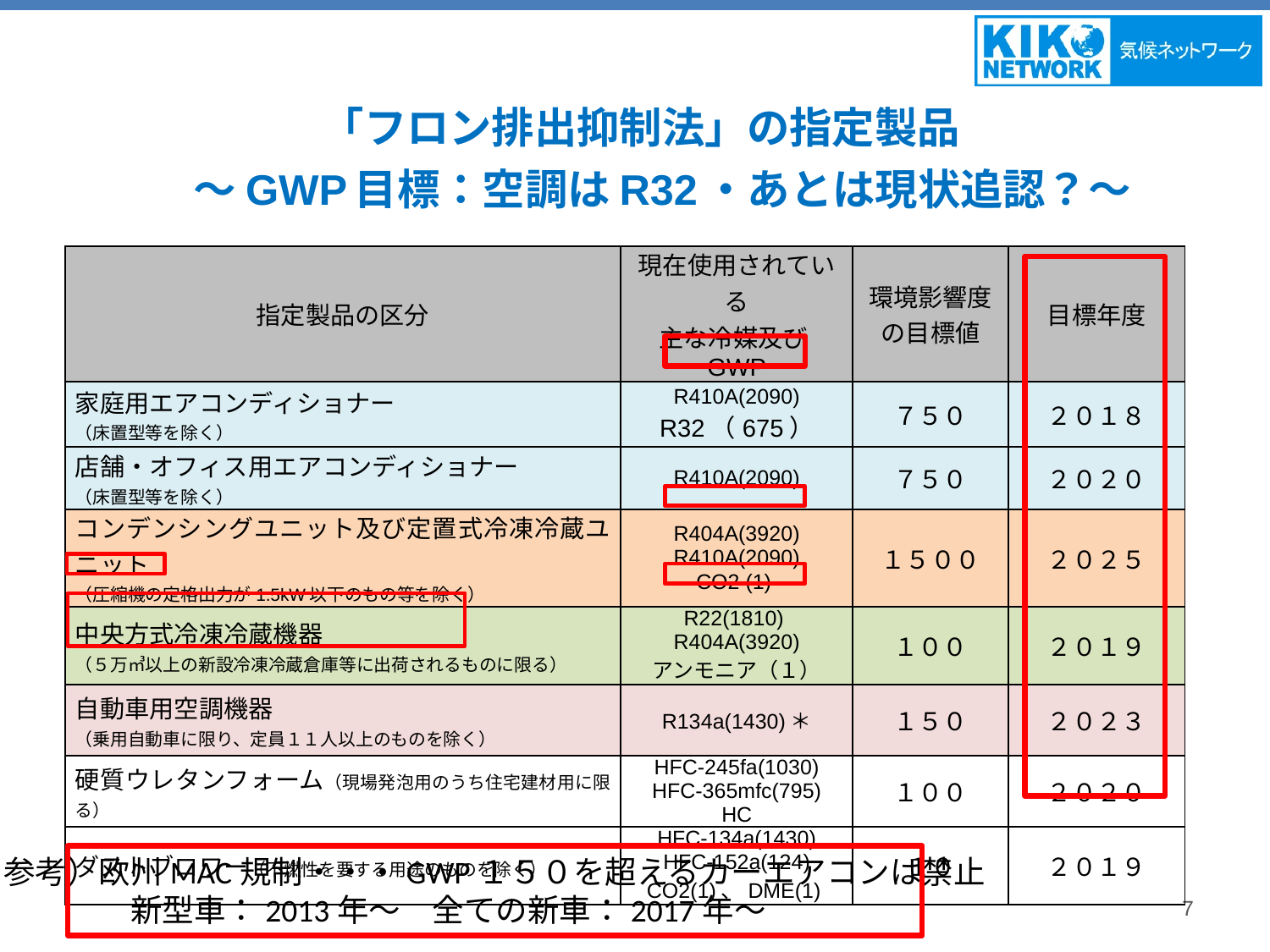

「フロン排出抑制法」の指定製品
　～GWP目標：空調はR32・あとは現状追認？～
| 指定製品の区分 | 現在使用されている 主な冷媒及びGWP | 環境影響度 の目標値 | 目標年度 |
| --- | --- | --- | --- |
| 家庭用エアコンディショナー （床置型等を除く） | R410A(2090) R32（675） | ７５０ | ２０１８ |
| 店舗・オフィス用エアコンディショナー （床置型等を除く） | R410A(2090) | ７５０ | ２０２０ |
| コンデンシングユニット及び定置式冷凍冷蔵ユニット （圧縮機の定格出力が1.5kW以下のもの等を除く） | R404A(3920) R410A(2090) CO2 (1) | １５００ | ２０２５ |
| 中央方式冷凍冷蔵機器 （５万㎥以上の新設冷凍冷蔵倉庫等に出荷されるものに限る） | R22(1810) R404A(3920) アンモニア（１） | １００ | ２０１９ |
| 自動車用空調機器 （乗用自動車に限り、定員１１人以上のものを除く） | R134a(1430)＊ | １５０ | ２０２３ |
| 硬質ウレタンフォーム（現場発泡用のうち住宅建材用に限る） | HFC-245fa(1030) HFC-365mfc(795) HC | １００ | ２０２０ |
| ダストブロワー（不燃性を要する用途のものを除く） | HFC-134a(1430) HFC-152a(124) CO2(1)、DME(1) | １０ | ２０１９ |

参考）欧州MAC規制・・・GWP１５０を超えるカーエアコンは禁止
　　　　新型車：2013年～　全ての新車：2017年～

7